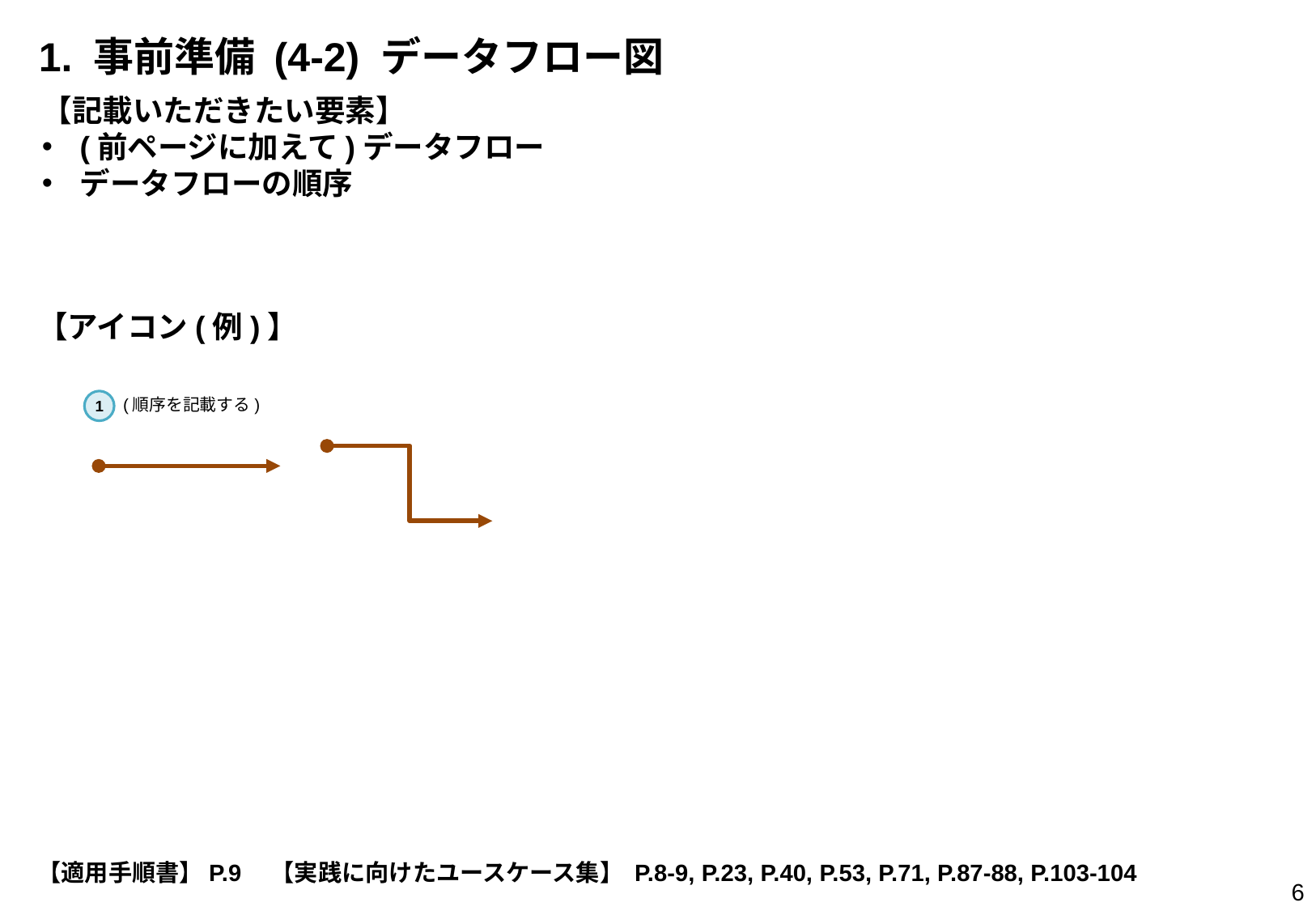

# 1. 事前準備 (4-2) データフロー図
【記載いただきたい要素】
(前ページに加えて)データフロー
データフローの順序

【アイコン(例)】

(順序を記載する)
1
【適用手順書】P.9　【実践に向けたユースケース集】 P.8-9, P.23, P.40, P.53, P.71, P.87-88, P.103-104
6